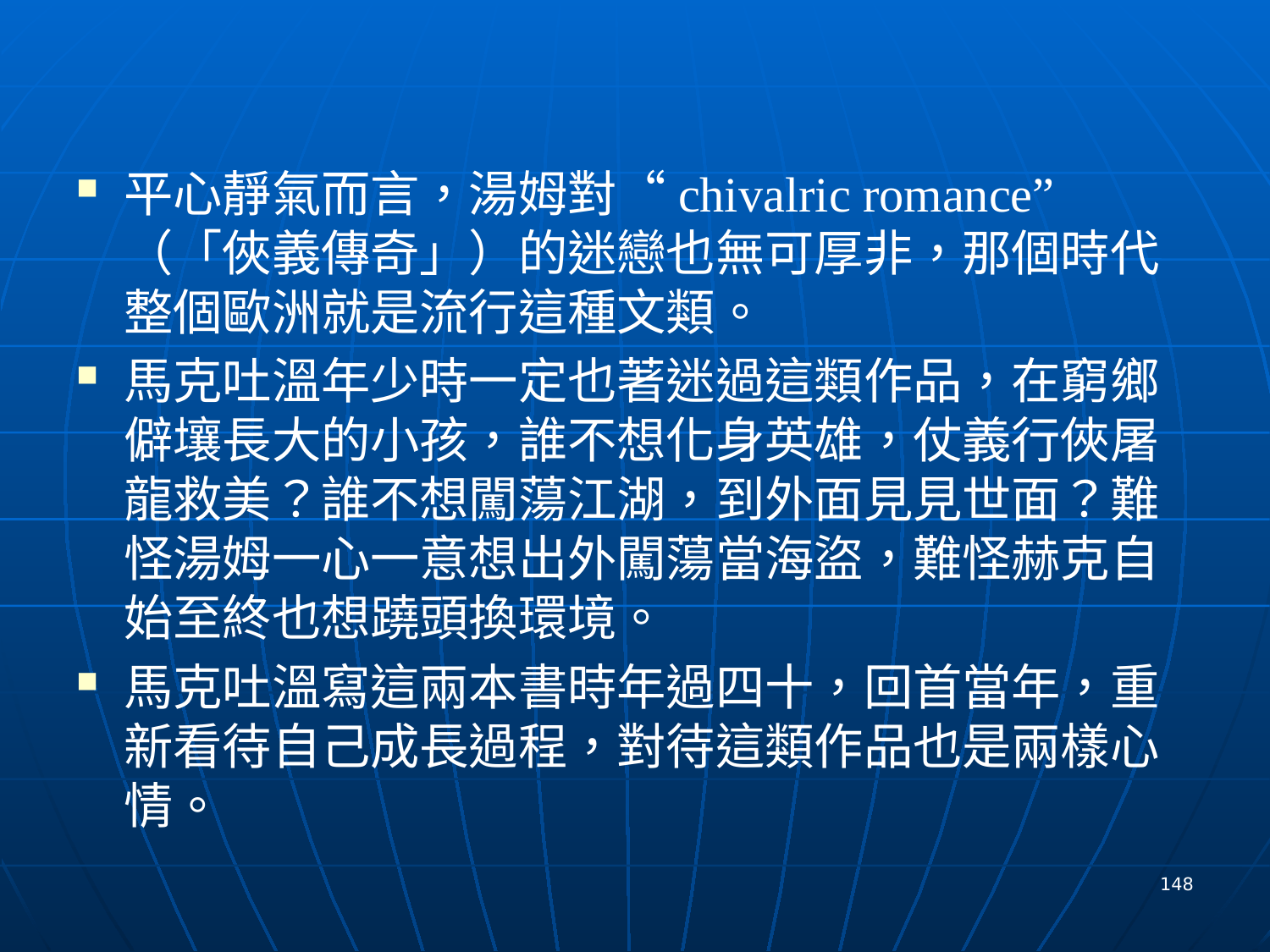

#
平心靜氣而言，湯姆對“chivalric romance”（「俠義傳奇」）的迷戀也無可厚非，那個時代整個歐洲就是流行這種文類。
馬克吐溫年少時一定也著迷過這類作品，在窮鄉僻壤長大的小孩，誰不想化身英雄，仗義行俠屠龍救美？誰不想闖蕩江湖，到外面見見世面？難怪湯姆一心一意想出外闖蕩當海盜，難怪赫克自始至終也想蹺頭換環境。
馬克吐溫寫這兩本書時年過四十，回首當年，重新看待自己成長過程，對待這類作品也是兩樣心情。

148